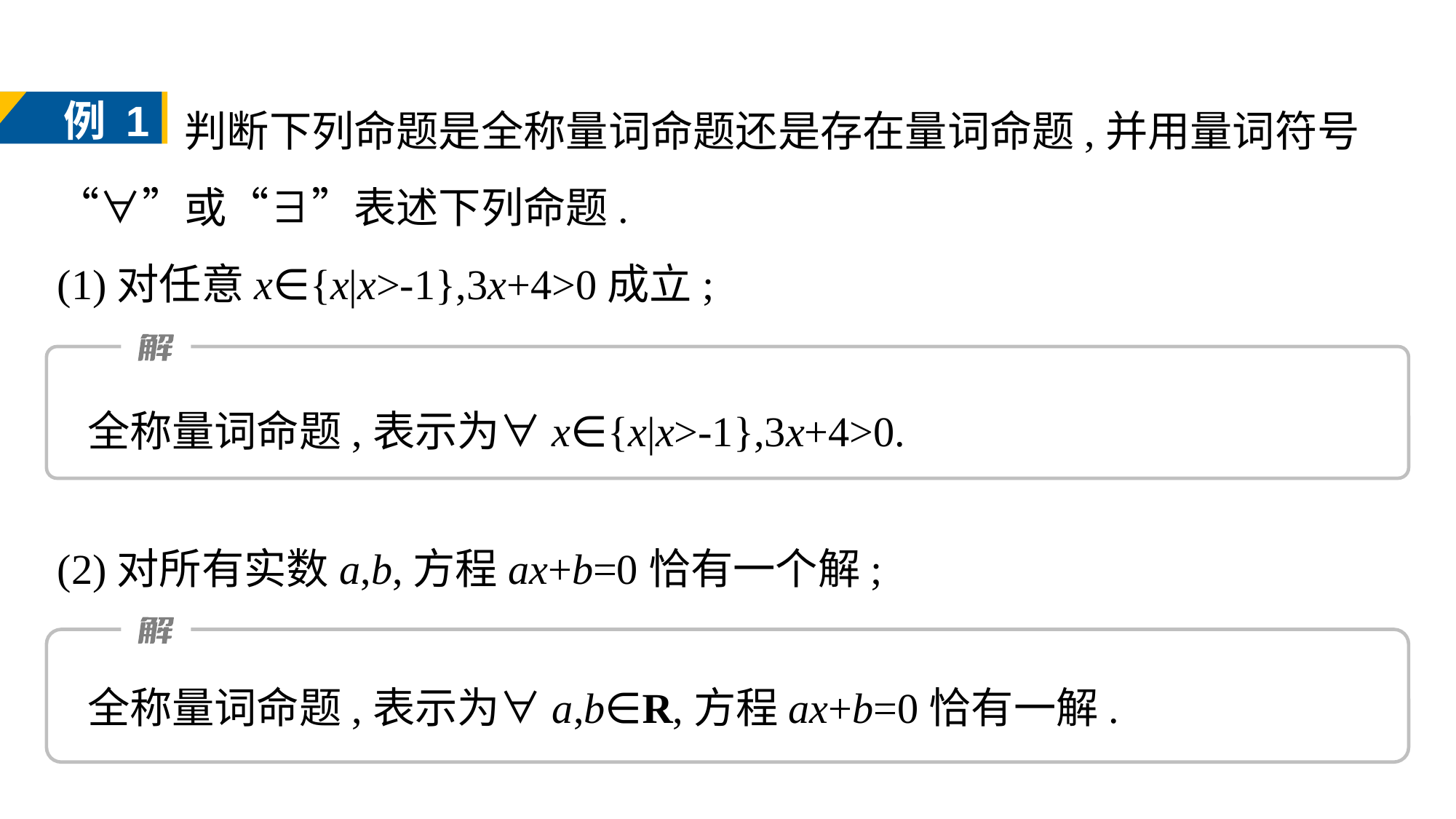

判断下列命题是全称量词命题还是存在量词命题,并用量词符号“∀”或“∃”表述下列命题.
(1)对任意x∈{x|x>-1},3x+4>0成立;
例 1

全称量词命题,表示为∀x∈{x|x>-1},3x+4>0.
(2)对所有实数a,b,方程ax+b=0恰有一个解;

全称量词命题,表示为∀a,b∈R,方程ax+b=0恰有一解.